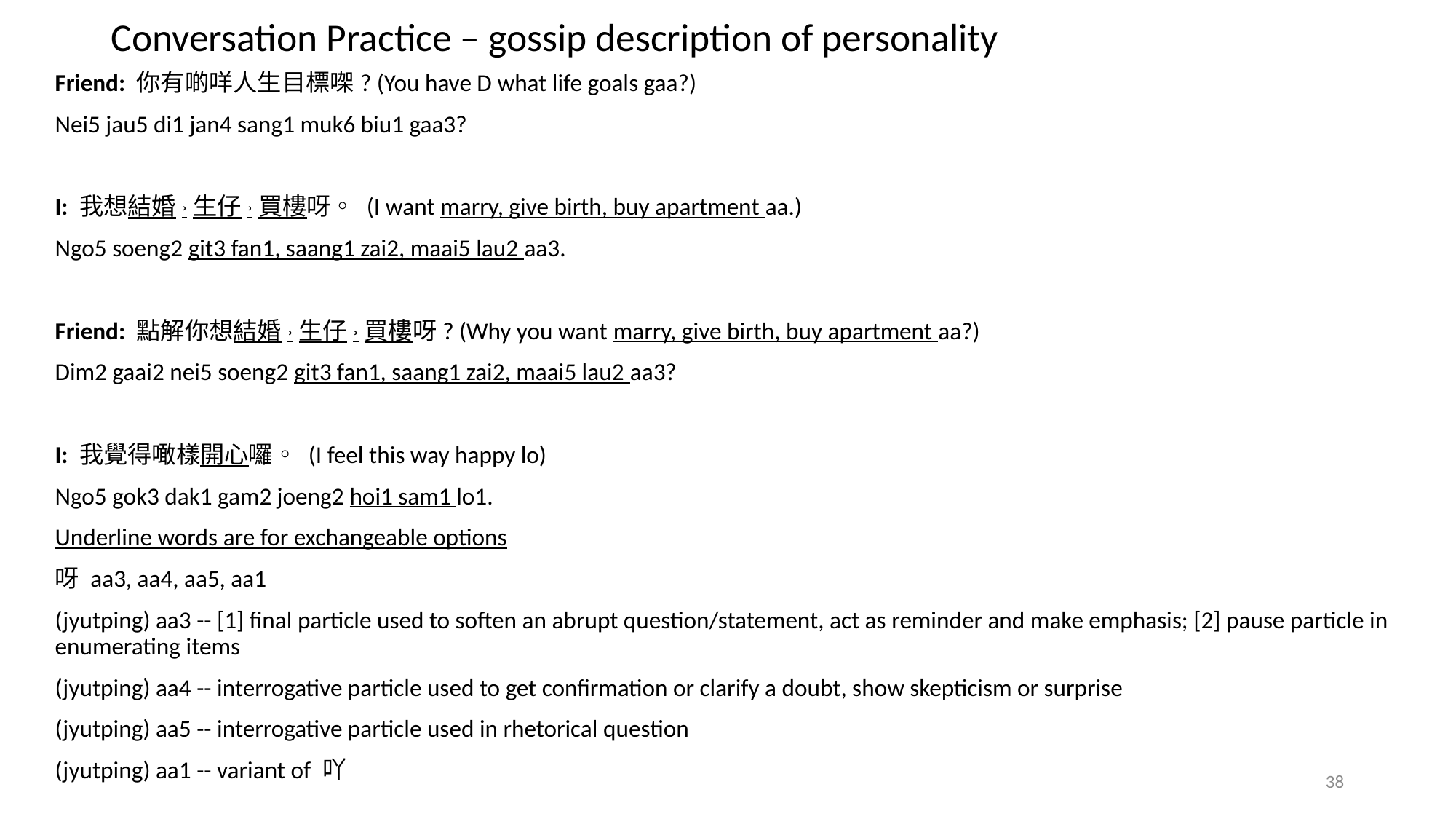

# Conversation Practice – gossip description of personality
Friend: 你有啲咩人生目標㗎? (You have D what life goals gaa?)
Nei5 jau5 di1 jan4 sang1 muk6 biu1 gaa3?

I: 我想結婚˒生仔˒買樓呀◦ (I want marry, give birth, buy apartment aa.)
Ngo5 soeng2 git3 fan1, saang1 zai2, maai5 lau2 aa3.

Friend: 點解你想結婚˒生仔˒買樓呀? (Why you want marry, give birth, buy apartment aa?)
Dim2 gaai2 nei5 soeng2 git3 fan1, saang1 zai2, maai5 lau2 aa3?

I: 我覺得噉樣開心囉◦ (I feel this way happy lo)
Ngo5 gok3 dak1 gam2 joeng2 hoi1 sam1 lo1.
Underline words are for exchangeable options
呀 aa3, aa4, aa5, aa1
(jyutping) aa3 -- [1] final particle used to soften an abrupt question/statement, act as reminder and make emphasis; [2] pause particle in enumerating items
(jyutping) aa4 -- interrogative particle used to get confirmation or clarify a doubt, show skepticism or surprise
(jyutping) aa5 -- interrogative particle used in rhetorical question
(jyutping) aa1 -- variant of 吖

38